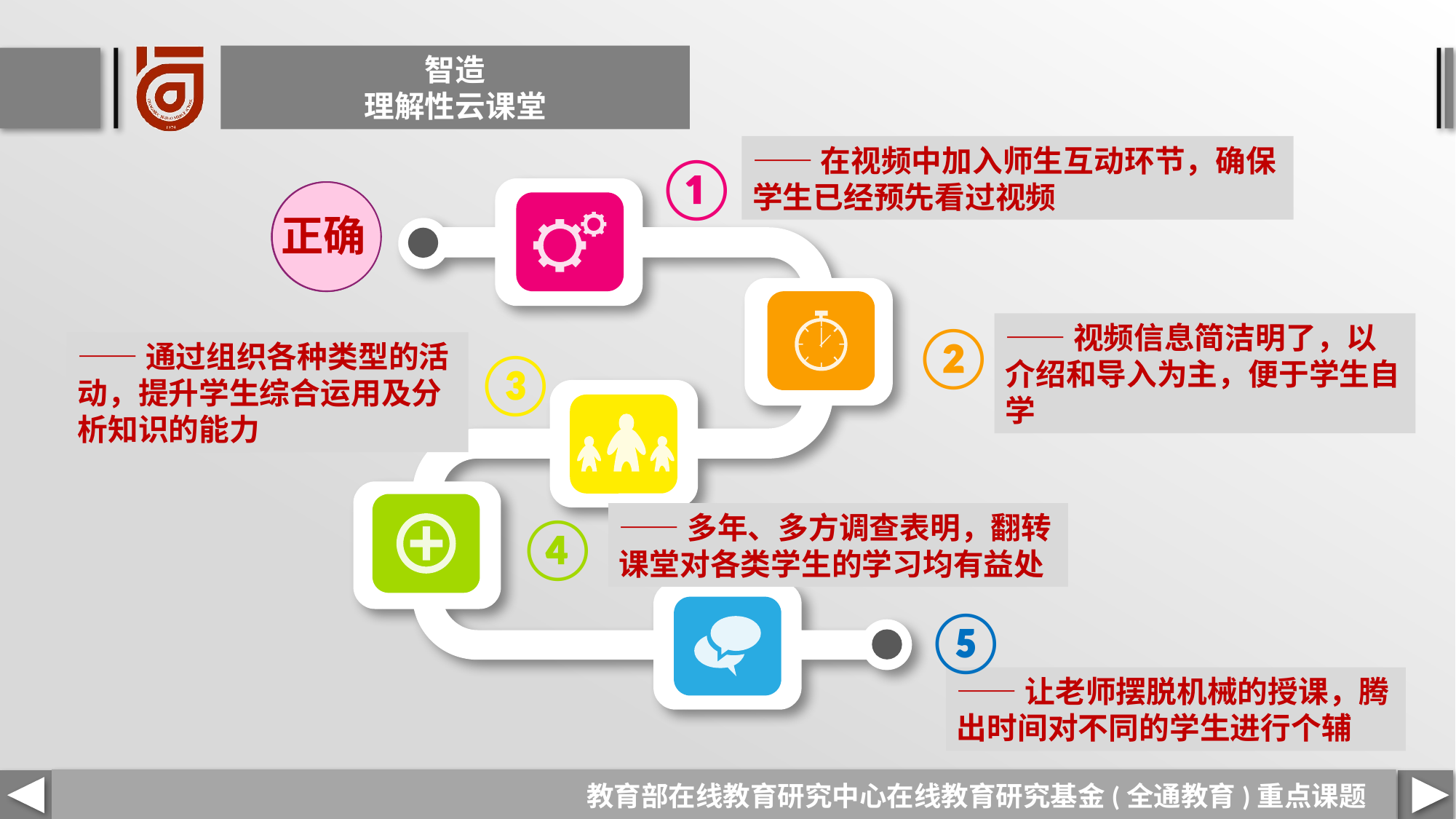

智造
理解性云课堂
——在视频中加入师生互动环节，确保学生已经预先看过视频
①
学生没看视频，老师在课上重述视频内容

正确

误区

②
——视频信息简洁明了，以介绍和导入为主，便于学生自学
翻转形式过于复杂
——通过组织各种类型的活动，提升学生综合运用及分析知识的能力
③
老师在课堂上不够活跃

——多年、多方调查表明，翻转课堂对各类学生的学习均有益处
④

觉得难度太大而过早放弃

⑤

未针对理解有困难的学生制定相应的计划
——让老师摆脱机械的授课，腾出时间对不同的学生进行个辅
教育部在线教育研究中心在线教育研究基金(全通教育)重点课题